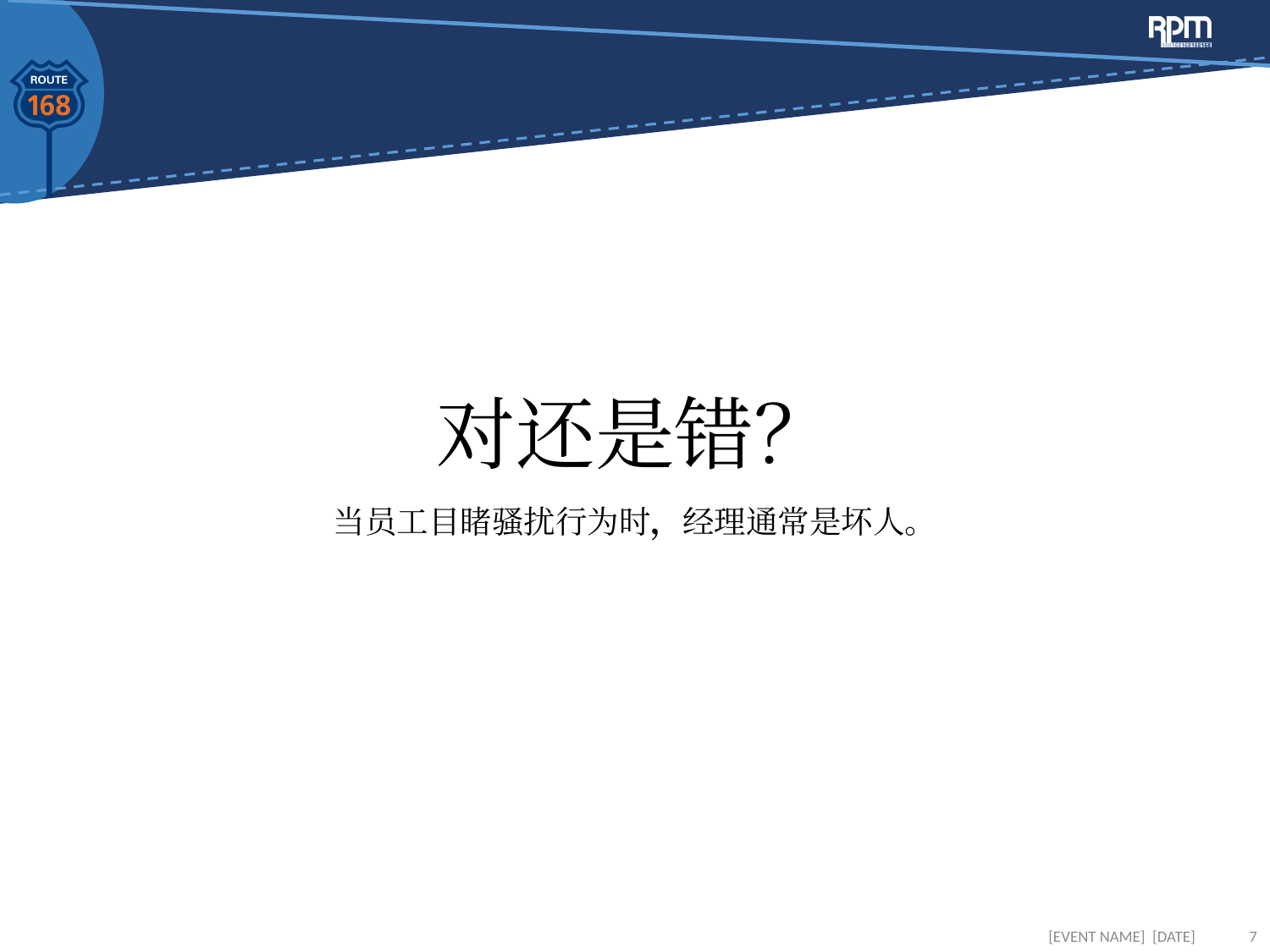

# 对还是错？
当员工目睹骚扰行为时，经理通常是坏人。
[EVENT NAME]  [DATE]
7